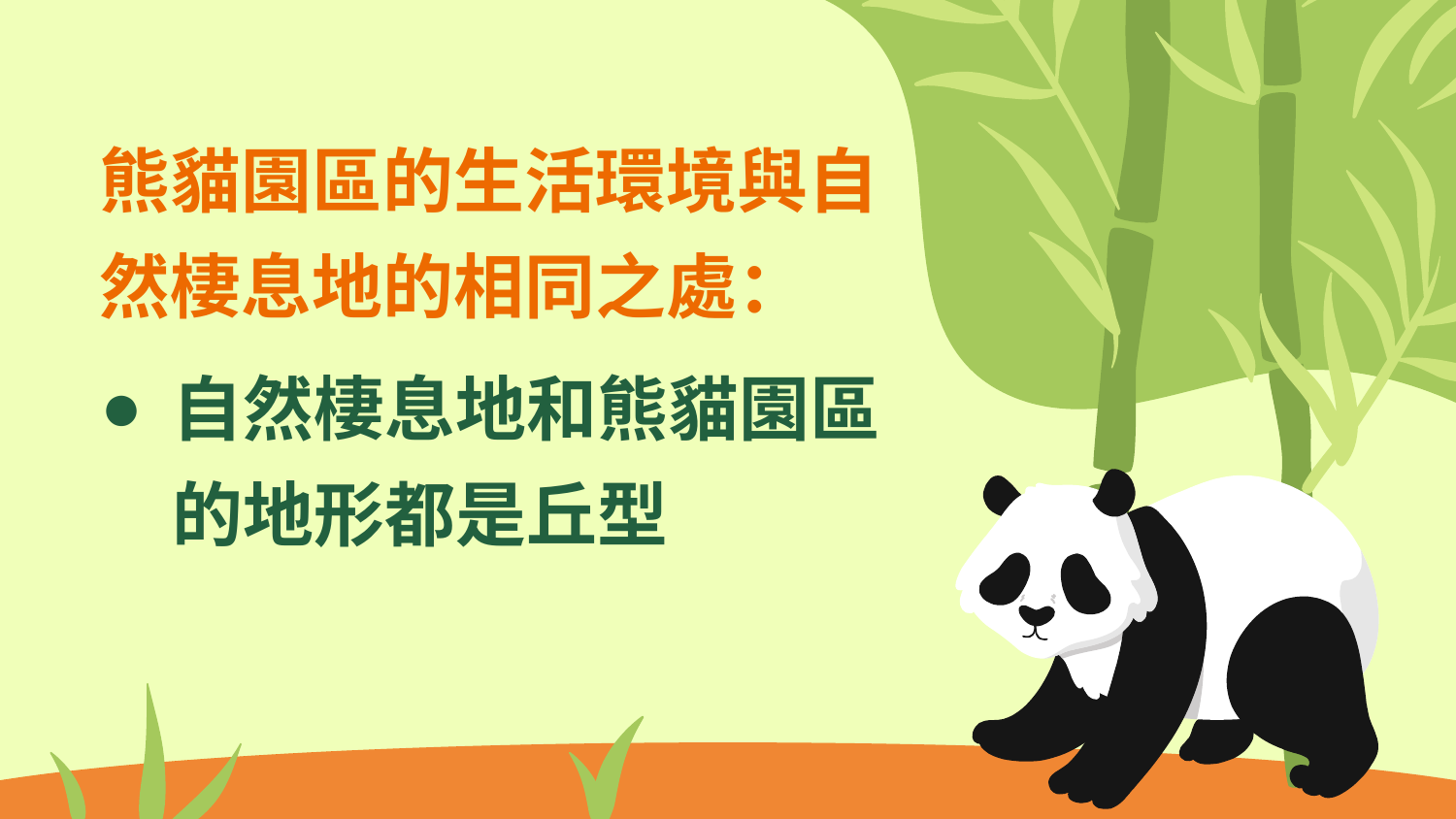

熊貓園區的生活環境與自然棲息地的相同之處：
自然棲息地和熊貓園區的地形都是丘型